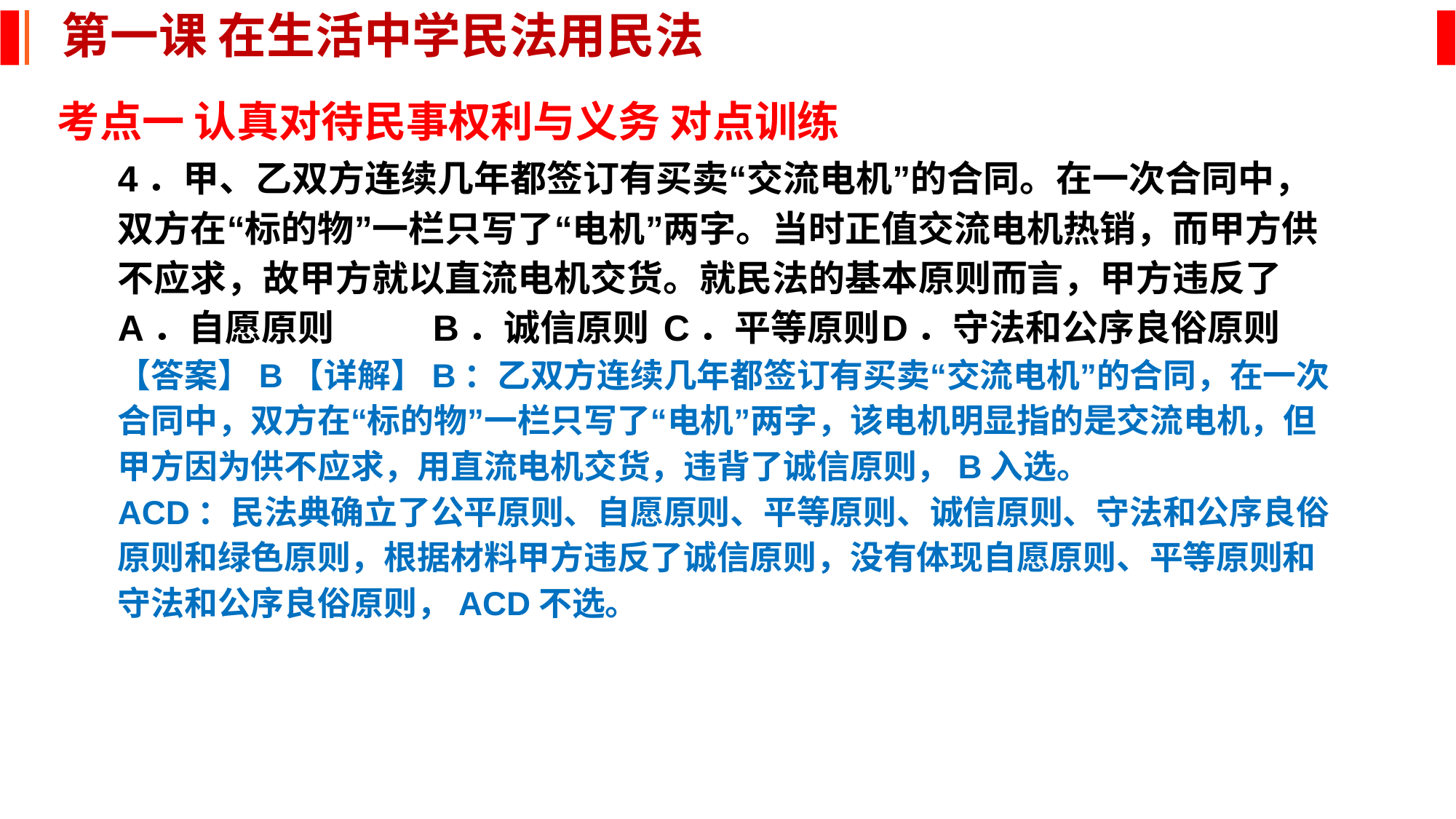

第一课 在生活中学民法用民法

考点一 认真对待民事权利与义务 对点训练
4．甲、乙双方连续几年都签订有买卖“交流电机”的合同。在一次合同中，双方在“标的物”一栏只写了“电机”两字。当时正值交流电机热销，而甲方供不应求，故甲方就以直流电机交货。就民法的基本原则而言，甲方违反了
A．自愿原则	B．诚信原则	C．平等原则	D．守法和公序良俗原则
【答案】B【详解】B：乙双方连续几年都签订有买卖“交流电机”的合同，在一次合同中，双方在“标的物”一栏只写了“电机”两字，该电机明显指的是交流电机，但甲方因为供不应求，用直流电机交货，违背了诚信原则，B入选。
ACD：民法典确立了公平原则、自愿原则、平等原则、诚信原则、守法和公序良俗原则和绿色原则，根据材料甲方违反了诚信原则，没有体现自愿原则、平等原则和守法和公序良俗原则，ACD不选。